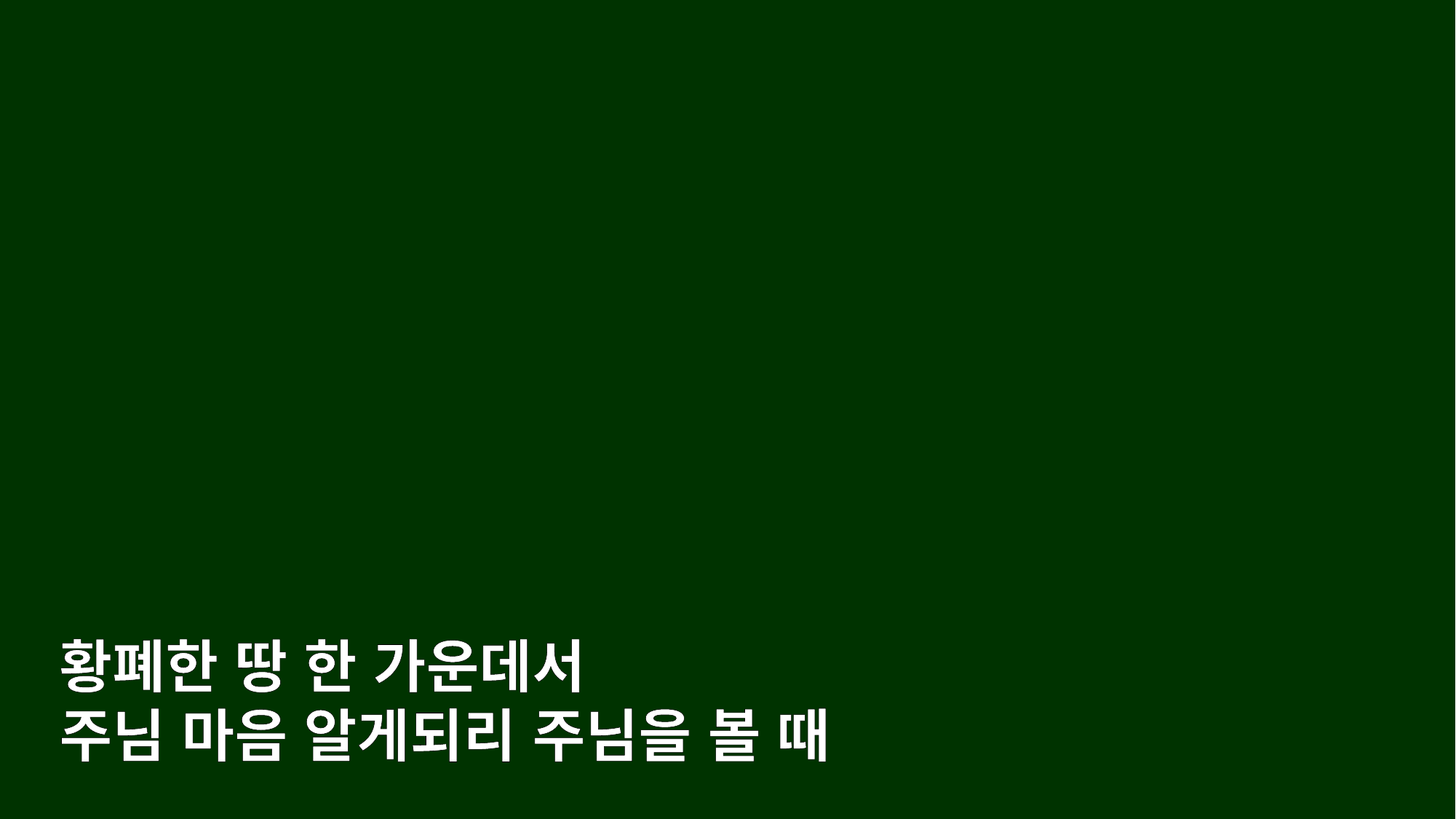

황폐한 땅 한 가운데서
주님 마음 알게되리 주님을 볼 때